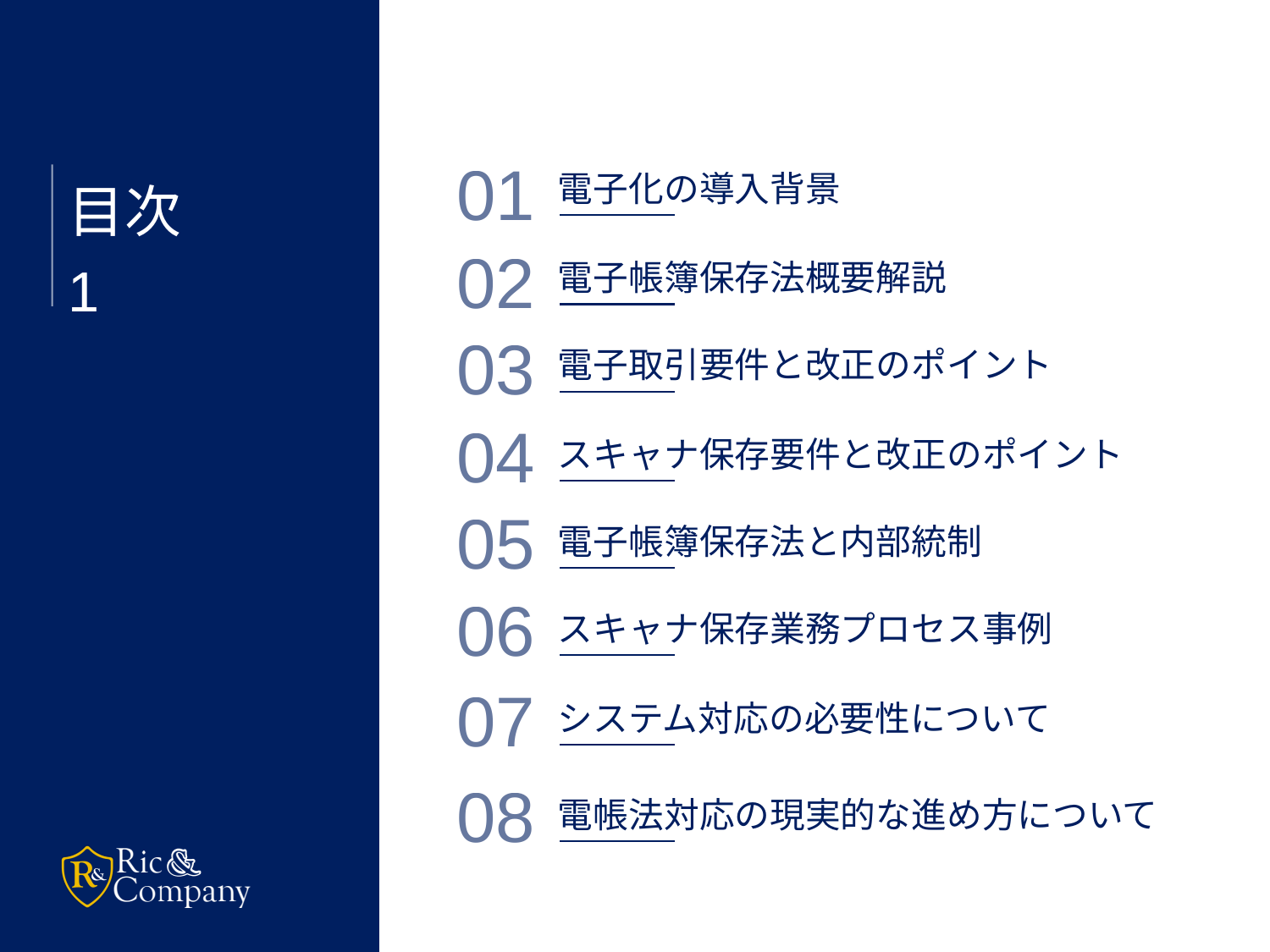

電子化の導入背景
01
目次
1
電子帳簿保存法概要解説
02
電子取引要件と改正のポイント
03
スキャナ保存要件と改正のポイント
04
電子帳簿保存法と内部統制
05
スキャナ保存業務プロセス事例
06
システム対応の必要性について
07
電帳法対応の現実的な進め方について
08